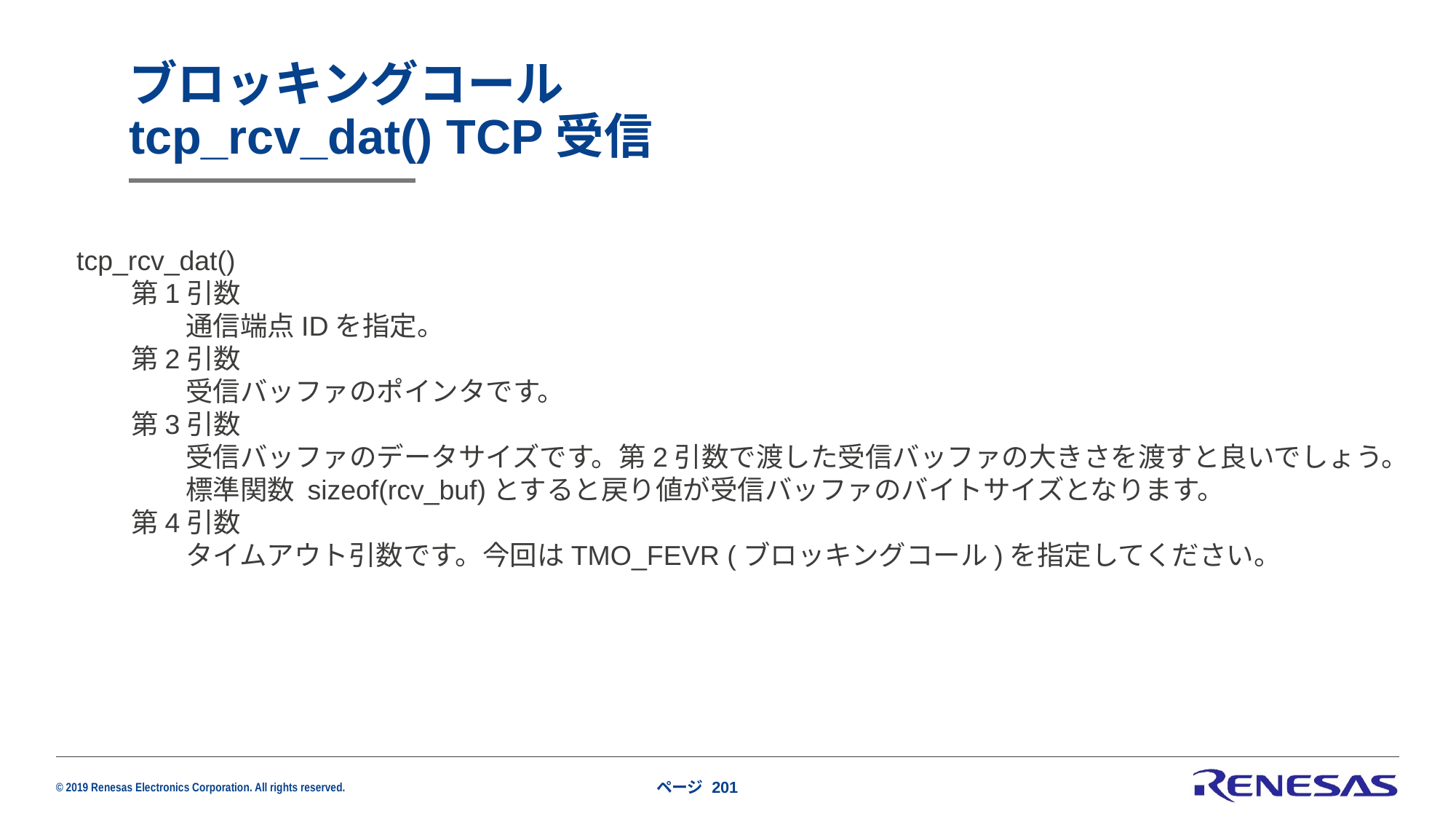

# ブロッキングコール tcp_rcv_dat() TCP受信
tcp_rcv_dat()
第1引数
通信端点IDを指定。
第2引数
受信バッファのポインタです。
第3引数
受信バッファのデータサイズです。第2引数で渡した受信バッファの大きさを渡すと良いでしょう。標準関数 sizeof(rcv_buf)とすると戻り値が受信バッファのバイトサイズとなります。
第4引数
タイムアウト引数です。今回はTMO_FEVR (ブロッキングコール)を指定してください。
ページ 201